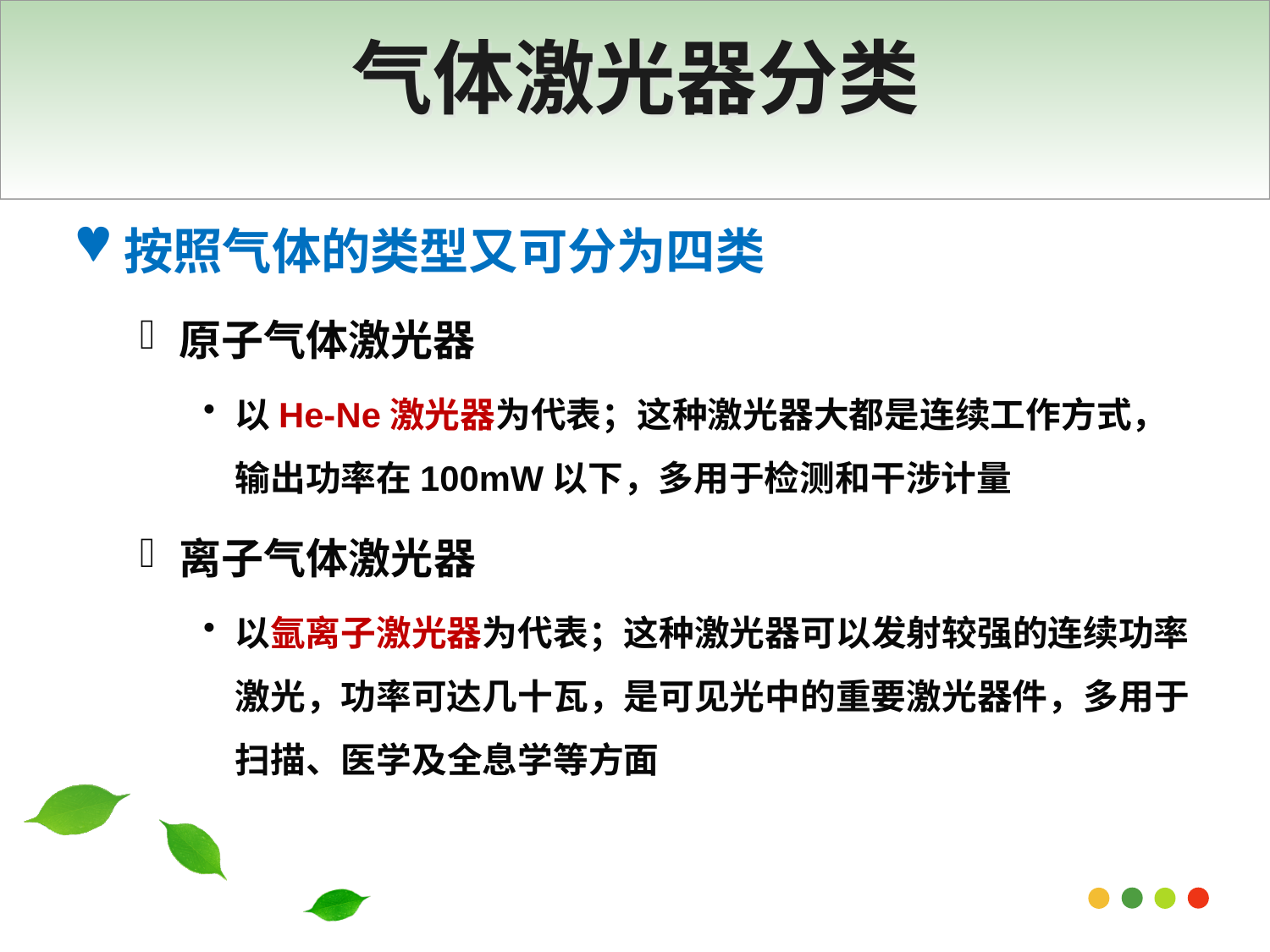

# 气体激光器分类
按照气体的类型又可分为四类
原子气体激光器
以He-Ne激光器为代表；这种激光器大都是连续工作方式，输出功率在100mW以下，多用于检测和干涉计量
离子气体激光器
以氩离子激光器为代表；这种激光器可以发射较强的连续功率激光，功率可达几十瓦，是可见光中的重要激光器件，多用于扫描、医学及全息学等方面